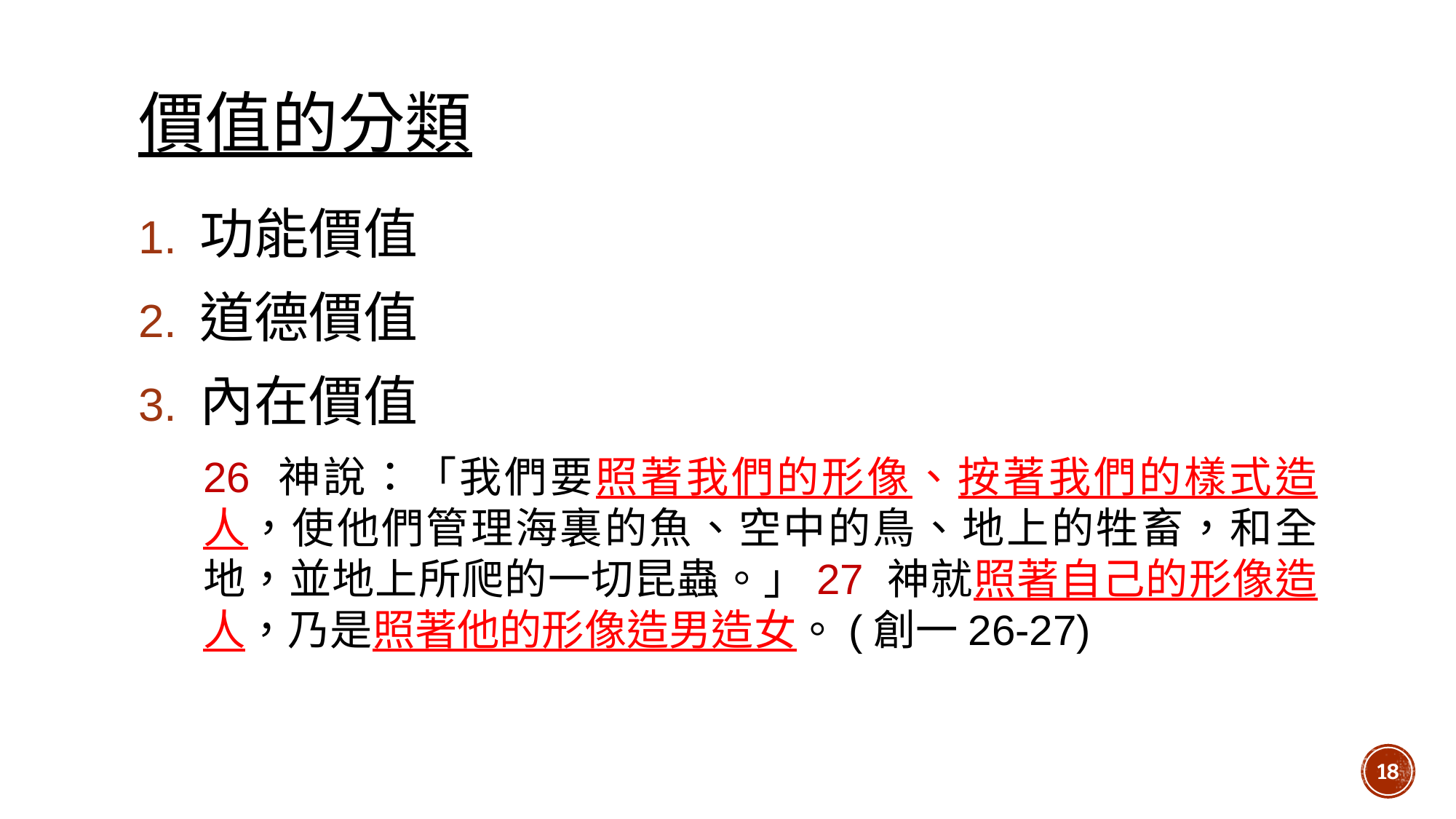

# 價值的分類
功能價值
道德價值
內在價值
26 神說：「我們要照著我們的形像、按著我們的樣式造人，使他們管理海裏的魚、空中的鳥、地上的牲畜，和全地，並地上所爬的一切昆蟲。」27 神就照著自己的形像造人，乃是照著他的形像造男造女。(創一26-27)
18